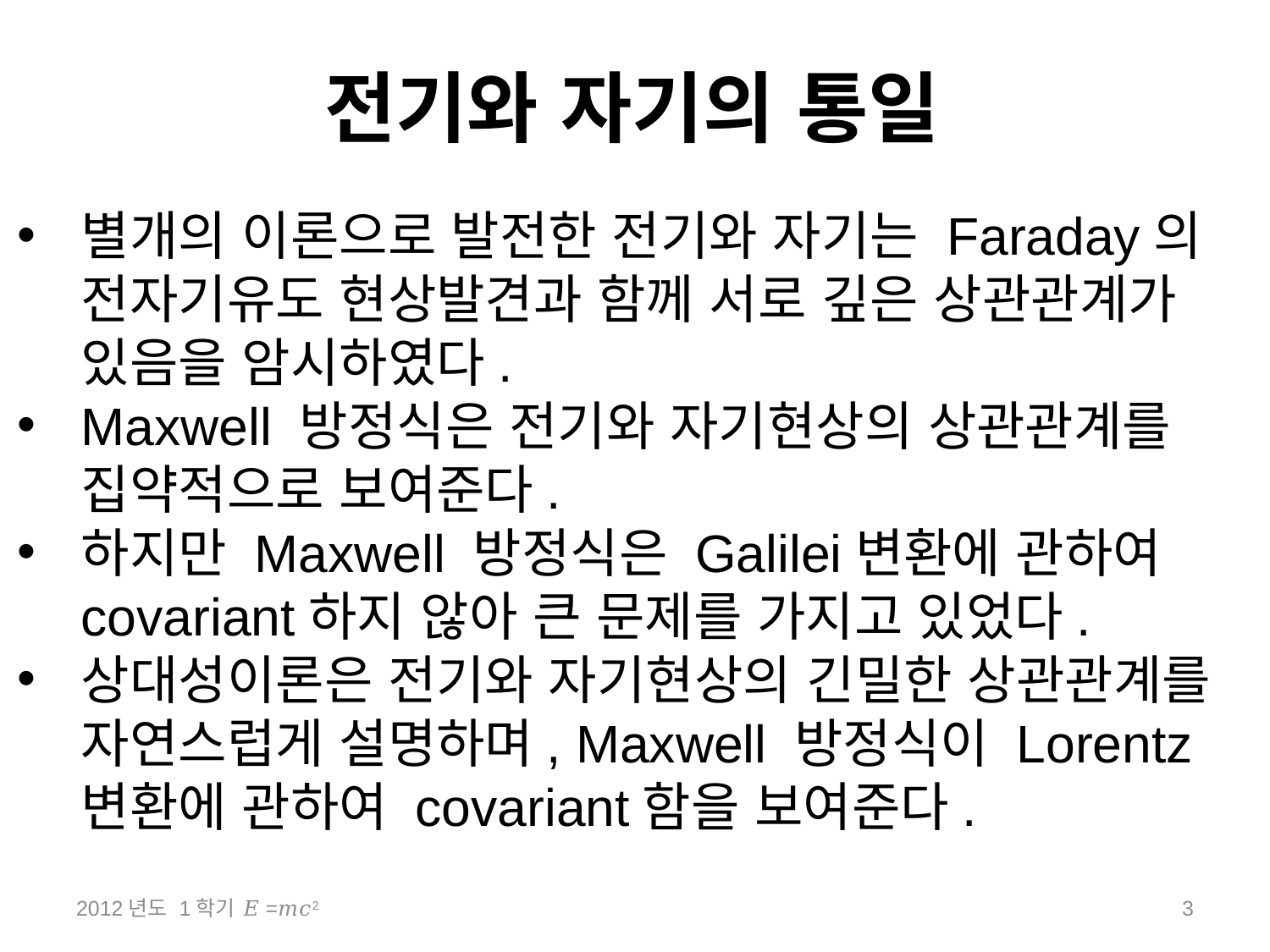

# 전기와 자기의 통일
별개의 이론으로 발전한 전기와 자기는 Faraday의 전자기유도 현상발견과 함께 서로 깊은 상관관계가 있음을 암시하였다.
Maxwell 방정식은 전기와 자기현상의 상관관계를 집약적으로 보여준다.
하지만 Maxwell 방정식은 Galilei변환에 관하여 covariant하지 않아 큰 문제를 가지고 있었다.
상대성이론은 전기와 자기현상의 긴밀한 상관관계를 자연스럽게 설명하며, Maxwell 방정식이 Lorentz변환에 관하여 covariant함을 보여준다.
2012년도 1학기 𝐸=𝑚𝑐2
3